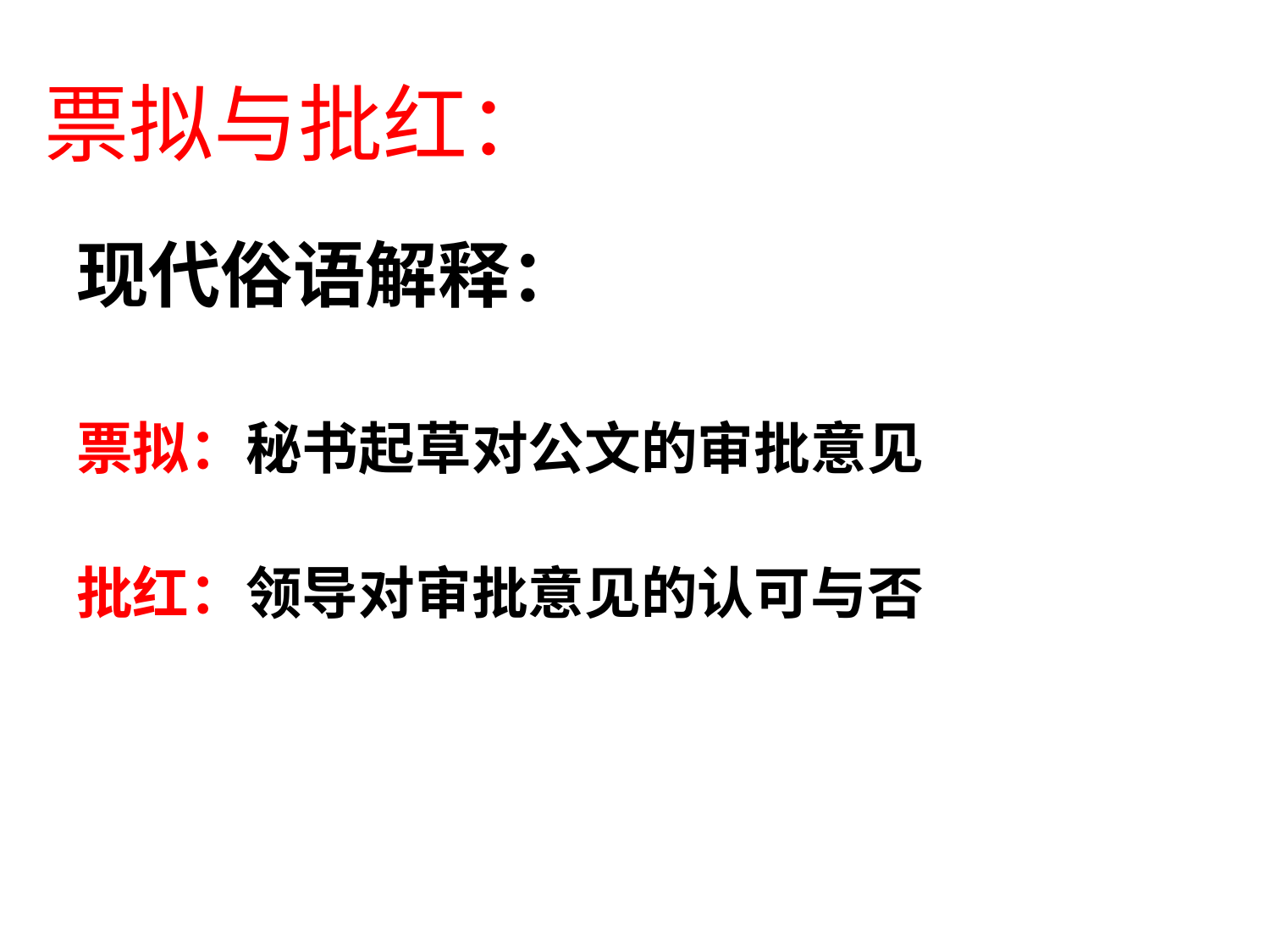

# 票拟与批红：
现代俗语解释：

票拟：秘书起草对公文的审批意见

批红：领导对审批意见的认可与否